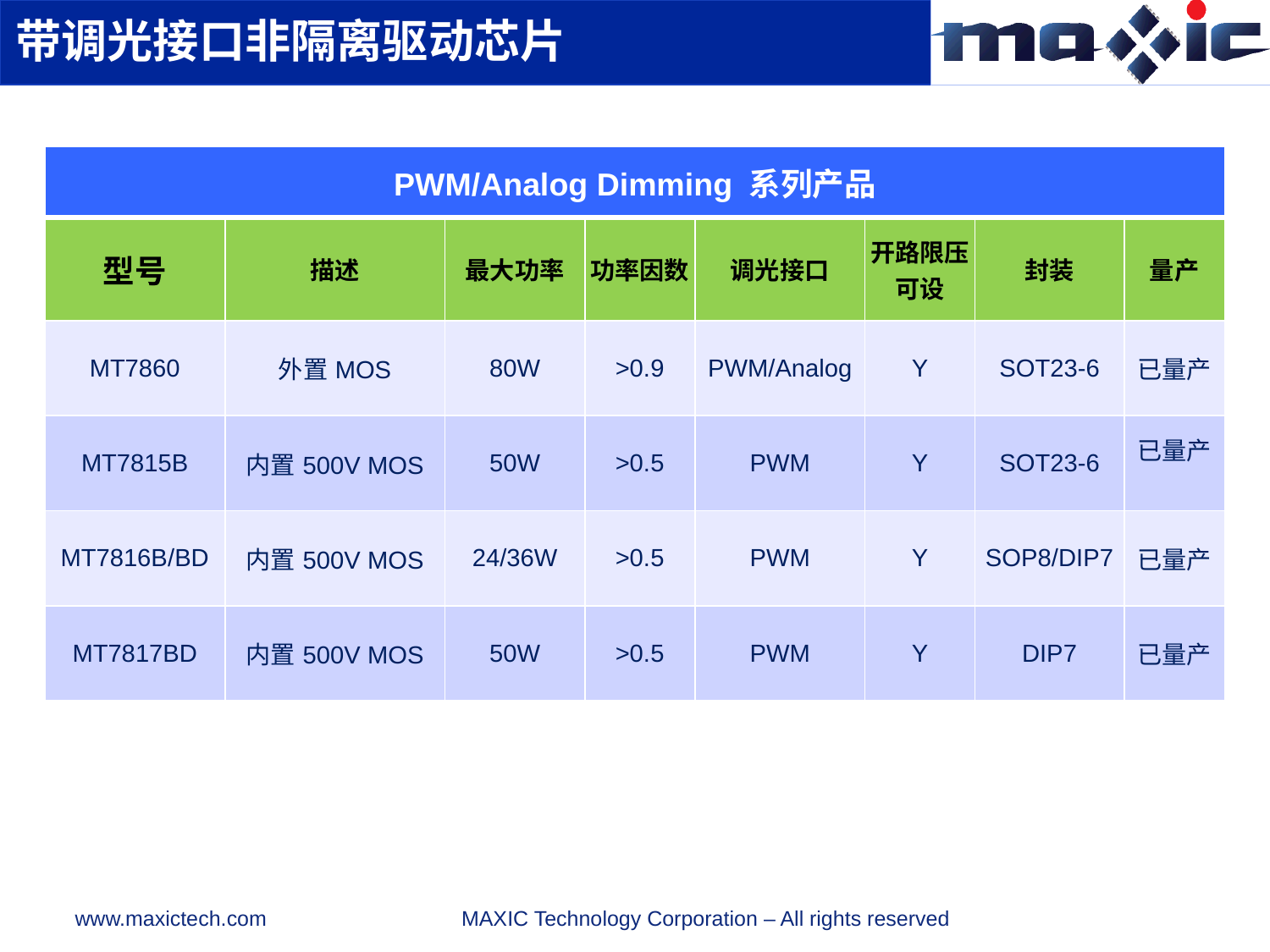

带调光接口非隔离驱动芯片
| PWM/Analog Dimming 系列产品 |  |  |  |  |  |  |  |
| --- | --- | --- | --- | --- | --- | --- | --- |
| 型号 | 描述 | 最大功率 | 功率因数 | 调光接口 | 开路限压可设 | 封装 | 量产 |
| MT7860 | 外置MOS | 80W | >0.9 | PWM/Analog | Y | SOT23-6 | 已量产 |
| MT7815B | 内置500V MOS | 50W | >0.5 | PWM | Y | SOT23-6 | 已量产 |
| MT7816B/BD | 内置500V MOS | 24/36W | >0.5 | PWM | Y | SOP8/DIP7 | 已量产 |
| MT7817BD | 内置500V MOS | 50W | >0.5 | PWM | Y | DIP7 | 已量产 |
20